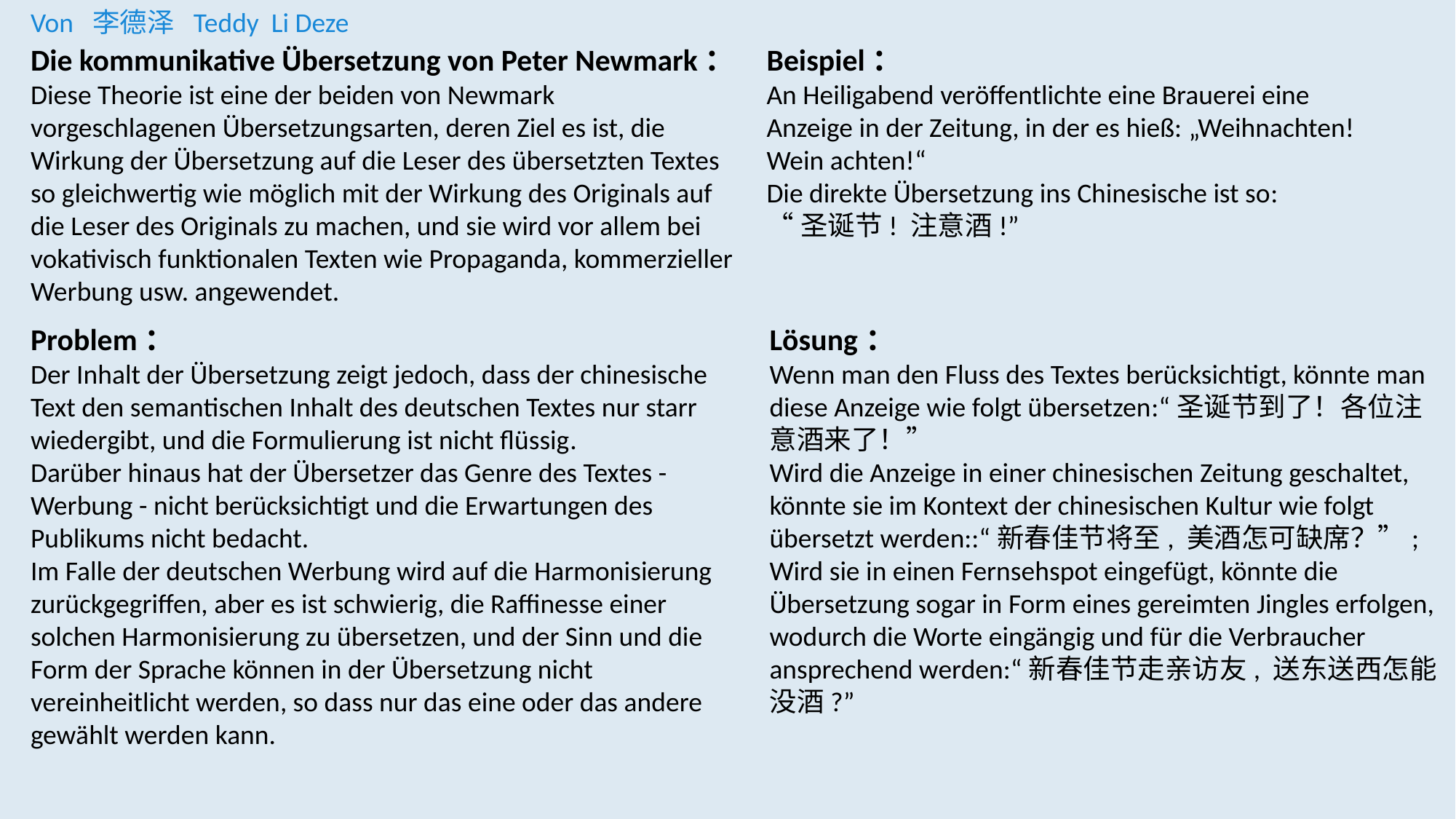

Von  李德泽  Teddy  Li Deze
Die kommunikative Übersetzung von Peter Newmark：
Diese Theorie ist eine der beiden von Newmark vorgeschlagenen Übersetzungsarten, deren Ziel es ist, die Wirkung der Übersetzung auf die Leser des übersetzten Textes so gleichwertig wie möglich mit der Wirkung des Originals auf die Leser des Originals zu machen, und sie wird vor allem bei vokativisch funktionalen Texten wie Propaganda, kommerzieller Werbung usw. angewendet.

Beispiel：
An Heiligabend veröffentlichte eine Brauerei eine Anzeige in der Zeitung, in der es hieß: „Weihnachten! Wein achten!“
Die direkte Übersetzung ins Chinesische ist so:
“圣诞节! 注意酒!”
Problem：
Der Inhalt der Übersetzung zeigt jedoch, dass der chinesische Text den semantischen Inhalt des deutschen Textes nur starr wiedergibt, und die Formulierung ist nicht flüssig.
Darüber hinaus hat der Übersetzer das Genre des Textes - Werbung - nicht berücksichtigt und die Erwartungen des Publikums nicht bedacht.
Im Falle der deutschen Werbung wird auf die Harmonisierung zurückgegriffen, aber es ist schwierig, die Raffinesse einer solchen Harmonisierung zu übersetzen, und der Sinn und die Form der Sprache können in der Übersetzung nicht vereinheitlicht werden, so dass nur das eine oder das andere gewählt werden kann.
Lösung：
Wenn man den Fluss des Textes berücksichtigt, könnte man diese Anzeige wie folgt übersetzen:“圣诞节到了！各位注意酒来了！”
Wird die Anzeige in einer chinesischen Zeitung geschaltet, könnte sie im Kontext der chinesischen Kultur wie folgt übersetzt werden::“新春佳节将至, 美酒怎可缺席？”;
Wird sie in einen Fernsehspot eingefügt, könnte die Übersetzung sogar in Form eines gereimten Jingles erfolgen, wodurch die Worte eingängig und für die Verbraucher ansprechend werden:“新春佳节走亲访友, 送东送西怎能没酒?”